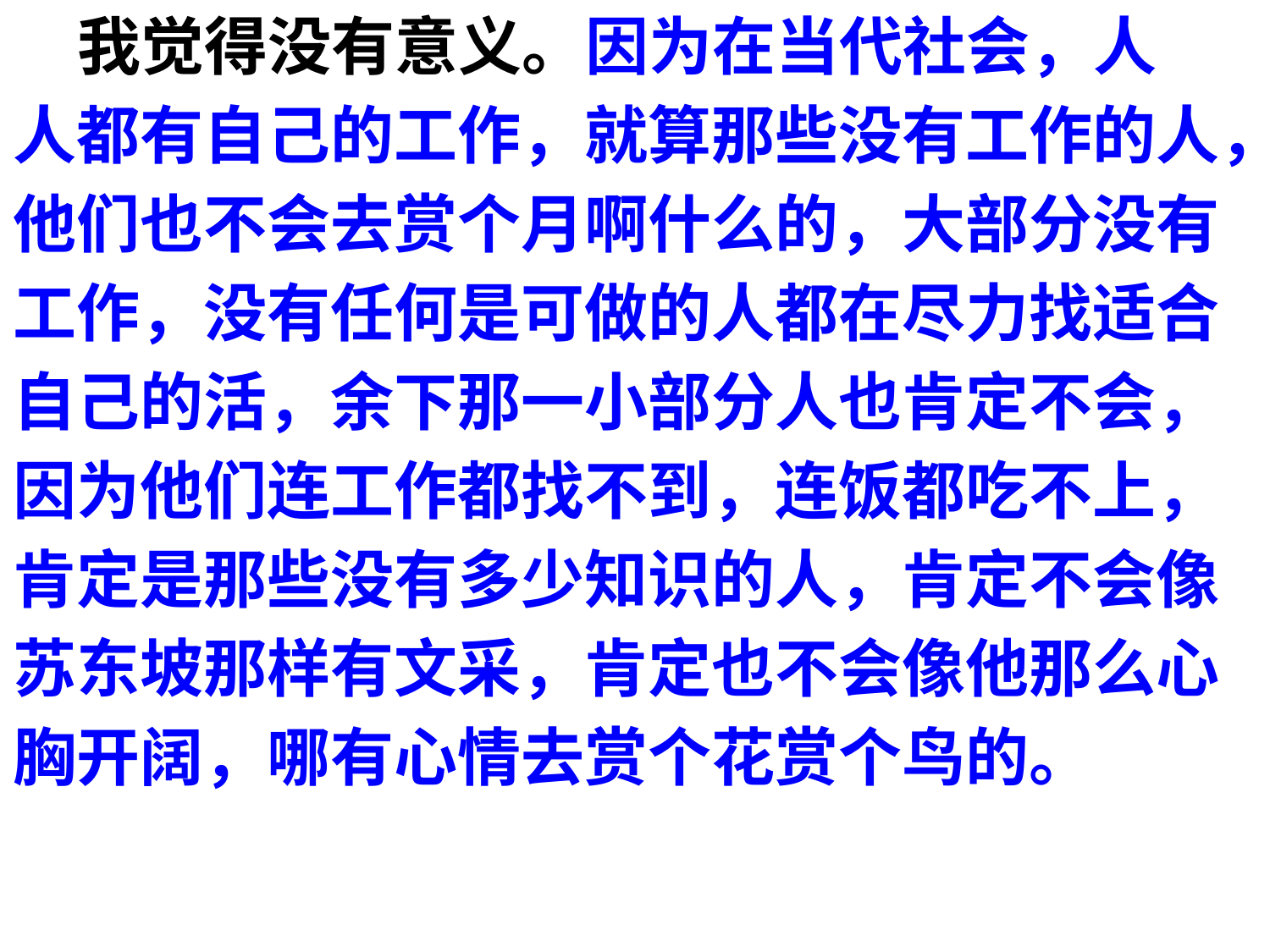

我觉得没有意义。因为在当代社会，人
人都有自己的工作，就算那些没有工作的人，
他们也不会去赏个月啊什么的，大部分没有
工作，没有任何是可做的人都在尽力找适合
自己的活，余下那一小部分人也肯定不会，
因为他们连工作都找不到，连饭都吃不上，
肯定是那些没有多少知识的人，肯定不会像
苏东坡那样有文采，肯定也不会像他那么心
胸开阔，哪有心情去赏个花赏个鸟的。